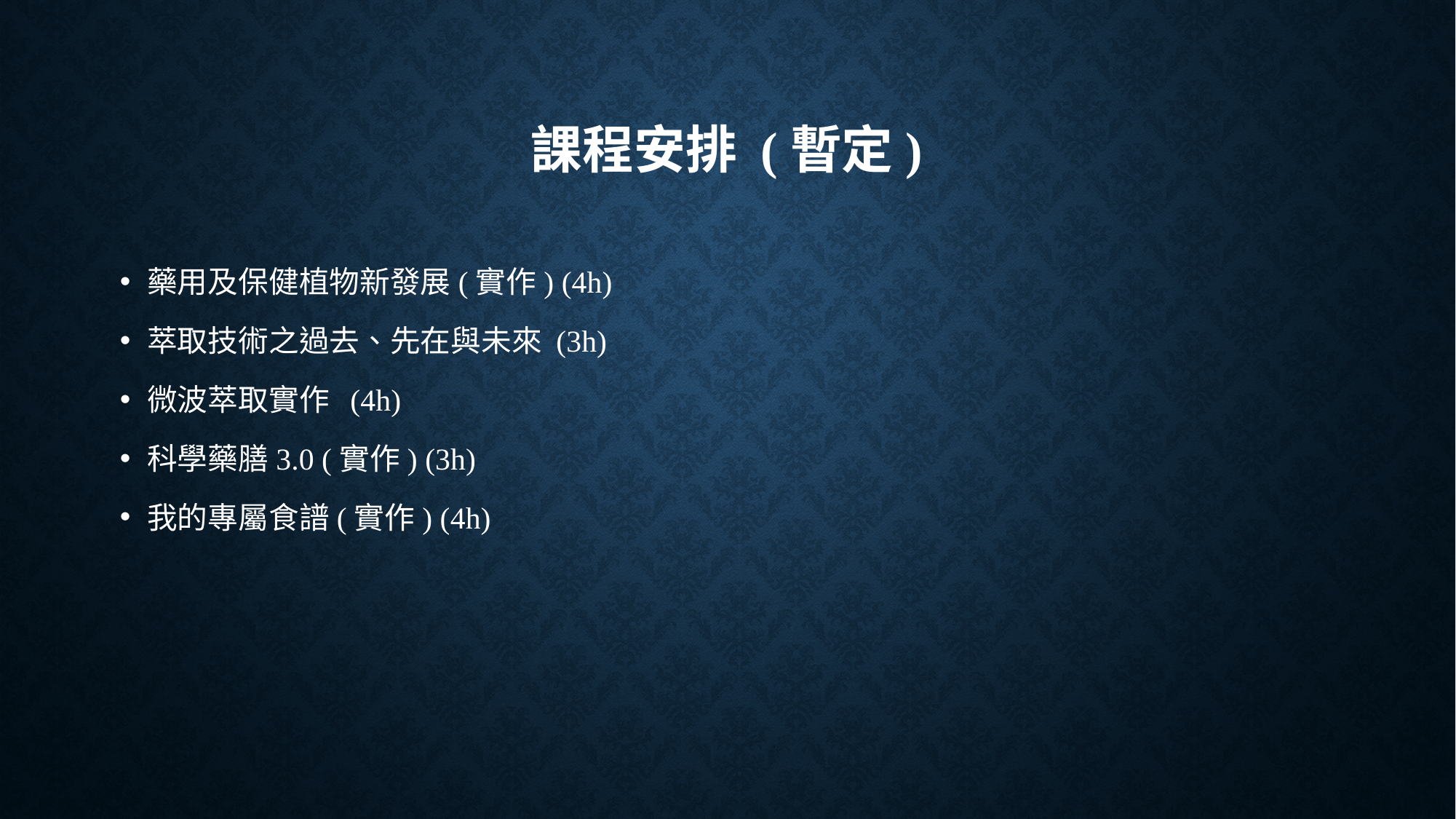

# 課程安排 (暫定)
藥用及保健植物新發展(實作) (4h)
萃取技術之過去、先在與未來 (3h)
微波萃取實作  (4h)
科學藥膳3.0 (實作) (3h)
我的專屬食譜(實作) (4h)